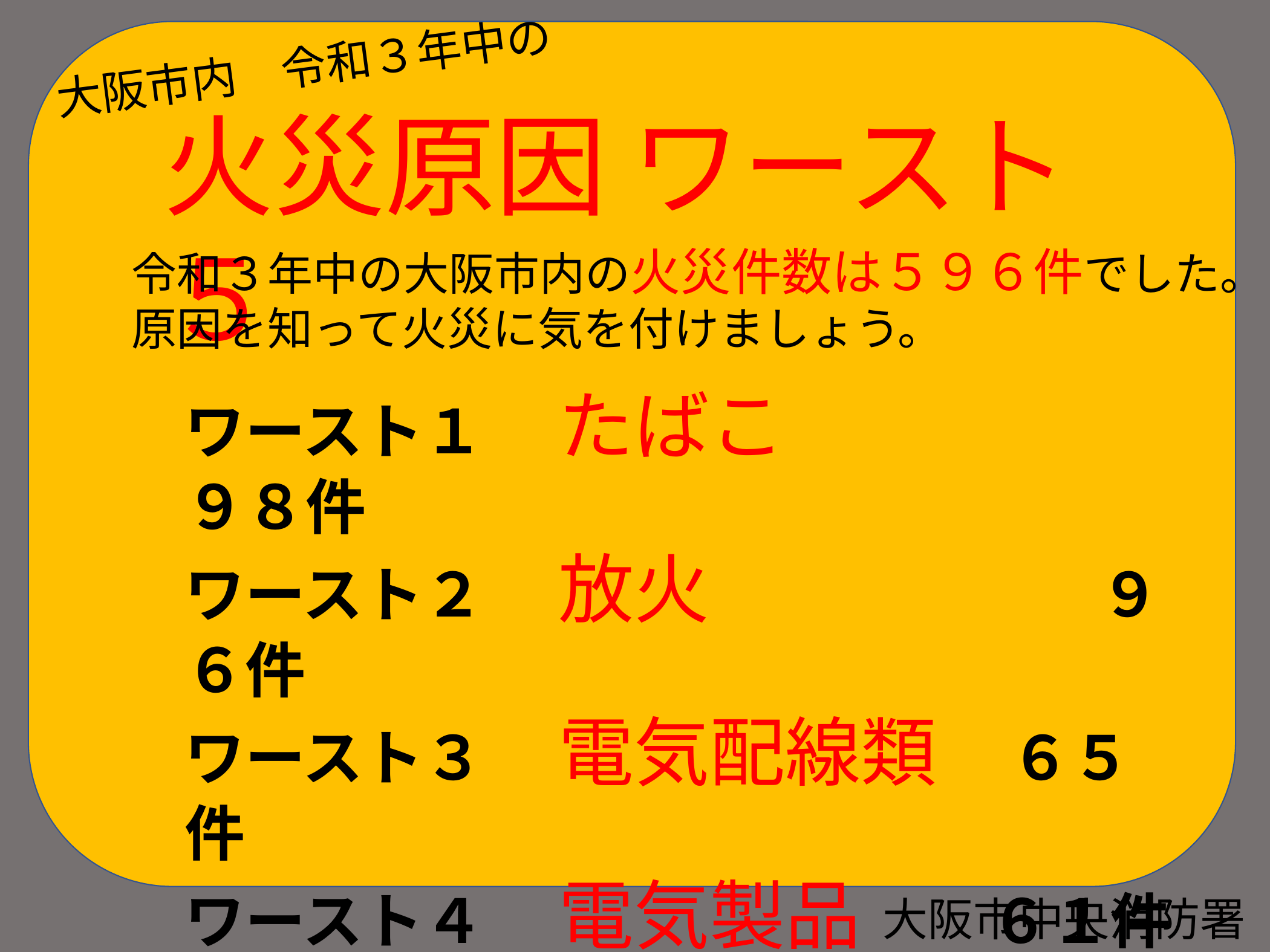

大阪市内　令和３年中の
火災原因 ワースト５
令和３年中の大阪市内の火災件数は５９６件でした。
原因を知って火災に気を付けましょう。
ワースト１　 たばこ　　　　 　 ９８件
ワースト２　 放火　　　　　  　９６件
ワースト３　 電気配線類　 ６５件
ワースト４　 電気製品　     ６１件
ワースト５　 天ぷら油　      ５０件
大阪市中央消防署